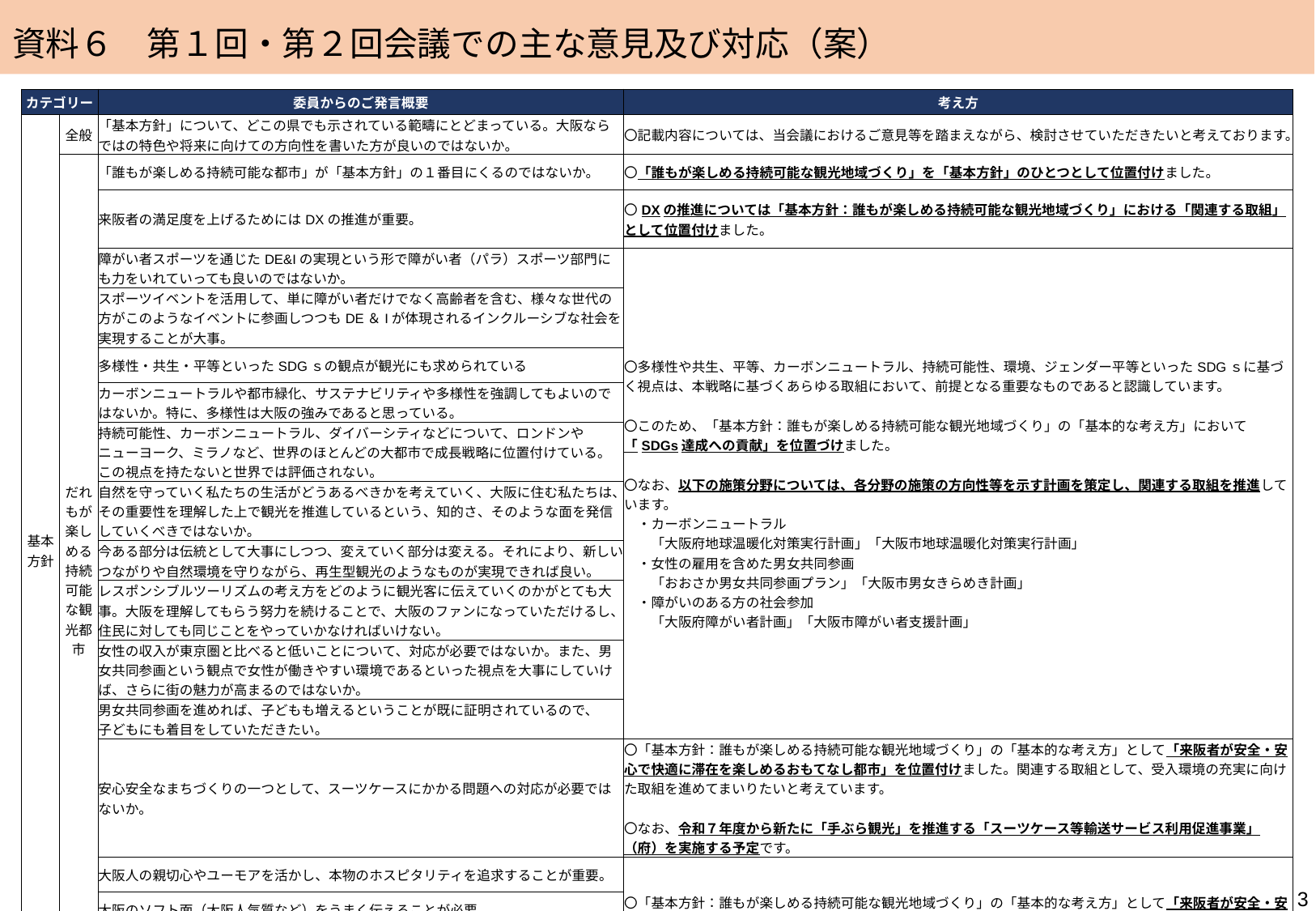

資料６　第１回・第２回会議での主な意見及び対応（案）
| カテゴリー |  | 委員からのご発言概要 | 考え方 |
| --- | --- | --- | --- |
| 基本方針 | 全般 | 「基本方針」について、どこの県でも示されている範疇にとどまっている。大阪ならではの特色や将来に向けての方向性を書いた方が良いのではないか。 | 〇記載内容については、当会議におけるご意見等を踏まえながら、検討させていただきたいと考えております。 |
|  | だれもが楽しめる持続可能な観光都市 | 「誰もが楽しめる持続可能な都市」が「基本方針」の１番目にくるのではないか。 | 〇「誰もが楽しめる持続可能な観光地域づくり」を「基本方針」のひとつとして位置付けました。 |
|  |  | 来阪者の満足度を上げるためにはDXの推進が重要。 | 〇DXの推進については「基本方針：誰もが楽しめる持続可能な観光地域づくり」における「関連する取組」として位置付けました。 |
|  |  | 障がい者スポーツを通じたDE&Iの実現という形で障がい者（パラ）スポーツ部門にも力をいれていっても良いのではないか。 | 〇多様性や共生、平等、カーボンニュートラル、持続可能性、環境、ジェンダー平等といったSDGｓに基づく視点は、本戦略に基づくあらゆる取組において、前提となる重要なものであると認識しています。 〇このため、「基本方針：誰もが楽しめる持続可能な観光地域づくり」の「基本的な考え方」において「SDGs達成への貢献」を位置づけました。 〇なお、以下の施策分野については、各分野の施策の方向性等を示す計画を策定し、関連する取組を推進しています。 　・カーボンニュートラル 　　「大阪府地球温暖化対策実行計画」「大阪市地球温暖化対策実行計画」 　・女性の雇用を含めた男女共同参画 　　「おおさか男女共同参画プラン」「大阪市男女きらめき計画」 　・障がいのある方の社会参加 　　「大阪府障がい者計画」「大阪市障がい者支援計画」 |
|  |  | スポーツイベントを活用して、単に障がい者だけでなく高齢者を含む、様々な世代の方がこのようなイベントに参画しつつもDE＆Iが体現されるインクルーシブな社会を実現することが大事。 |  |
|  |  | 多様性・共生・平等といったSDGｓの観点が観光にも求められている |  |
|  |  | カーボンニュートラルや都市緑化、サステナビリティや多様性を強調してもよいのではないか。特に、多様性は大阪の強みであると思っている。 |  |
|  |  | 持続可能性、カーボンニュートラル、ダイバーシティなどについて、ロンドンやニューヨーク、ミラノなど、世界のほとんどの大都市で成長戦略に位置付けている。この視点を持たないと世界では評価されない。 |  |
|  |  | 自然を守っていく私たちの生活がどうあるべきかを考えていく、大阪に住む私たちは、その重要性を理解した上で観光を推進しているという、知的さ、そのような面を発信していくべきではないか。 |  |
|  |  | 今ある部分は伝統として大事にしつつ、変えていく部分は変える。それにより、新しいつながりや自然環境を守りながら、再生型観光のようなものが実現できれば良い。 |  |
|  |  | レスポンシブルツーリズムの考え方をどのように観光客に伝えていくのかがとても大事。大阪を理解してもらう努力を続けることで、大阪のファンになっていただけるし、住民に対しても同じことをやっていかなければいけない。 |  |
|  |  | 女性の収入が東京圏と比べると低いことについて、対応が必要ではないか。また、男女共同参画という観点で女性が働きやすい環境であるといった視点を大事にしていけば、さらに街の魅力が高まるのではないか。 |  |
|  |  | 男女共同参画を進めれば、子どもも増えるということが既に証明されているので、 子どもにも着目をしていただきたい。 |  |
|  |  | 安心安全なまちづくりの一つとして、スーツケースにかかる問題への対応が必要ではないか。 | 〇「基本方針：誰もが楽しめる持続可能な観光地域づくり」の「基本的な考え方」として「来阪者が安全・安心で快適に滞在を楽しめるおもてなし都市」を位置付けました。関連する取組として、受入環境の充実に向けた取組を進めてまいりたいと考えています。 〇なお、令和７年度から新たに「手ぶら観光」を推進する「スーツケース等輸送サービス利用促進事業」（府）を実施する予定です。 |
|  |  | 大阪人の親切心やユーモアを活かし、本物のホスピタリティを追求することが重要。 | 〇「基本方針：誰もが楽しめる持続可能な観光地域づくり」の「基本的な考え方」として「来阪者が安全・安心で快適に滞在を楽しめるおもてなし都市」を位置づけました。関連する取組として、受入環境の充実や観光人材の育成・確保などを進め、ホスピタリティの向上に努めてまいりたいと考えています。 |
|  |  | 大阪のソフト面（大阪人気質など）をうまく伝えることが必要。 |  |
|  |  | 高度なサービスを提供する人材が大阪は非常に少ない。人材育成については、この会議において議論が必要になってくると思う。 |  |
3